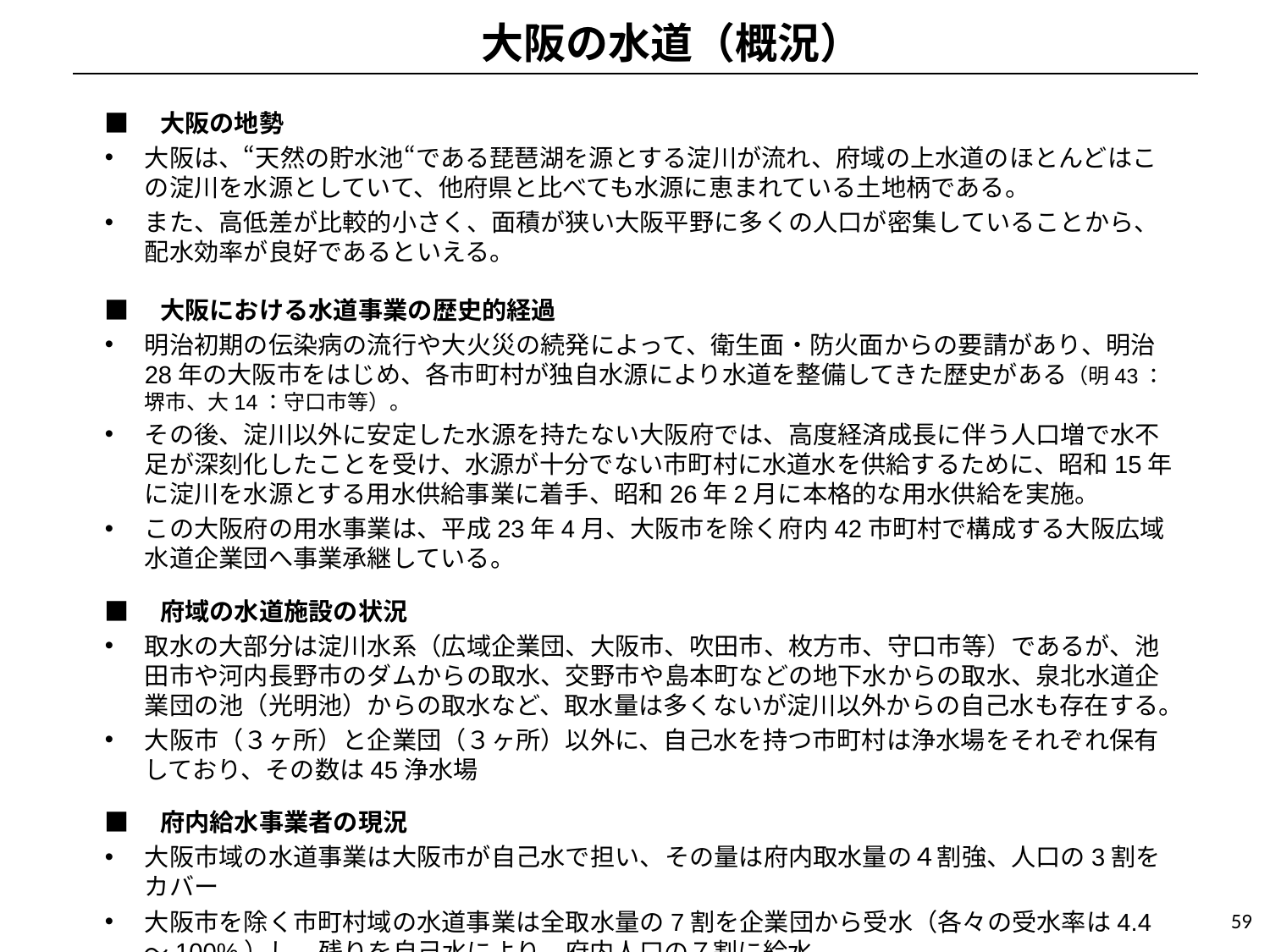

大阪の水道（概況）
■　大阪の地勢
大阪は、“天然の貯水池“である琵琶湖を源とする淀川が流れ、府域の上水道のほとんどはこの淀川を水源としていて、他府県と比べても水源に恵まれている土地柄である。
また、高低差が比較的小さく、面積が狭い大阪平野に多くの人口が密集していることから、配水効率が良好であるといえる。

■　大阪における水道事業の歴史的経過
明治初期の伝染病の流行や大火災の続発によって、衛生面・防火面からの要請があり、明治28年の大阪市をはじめ、各市町村が独自水源により水道を整備してきた歴史がある（明43：堺市、大14：守口市等）。
その後、淀川以外に安定した水源を持たない大阪府では、高度経済成長に伴う人口増で水不足が深刻化したことを受け、水源が十分でない市町村に水道水を供給するために、昭和15年に淀川を水源とする用水供給事業に着手、昭和26年2月に本格的な用水供給を実施。
この大阪府の用水事業は、平成23年4月、大阪市を除く府内42市町村で構成する大阪広域水道企業団へ事業承継している。

■　府域の水道施設の状況
取水の大部分は淀川水系（広域企業団、大阪市、吹田市、枚方市、守口市等）であるが、池田市や河内長野市のダムからの取水、交野市や島本町などの地下水からの取水、泉北水道企業団の池（光明池）からの取水など、取水量は多くないが淀川以外からの自己水も存在する。
大阪市（３ヶ所）と企業団（３ヶ所）以外に、自己水を持つ市町村は浄水場をそれぞれ保有しており、その数は45浄水場

■　府内給水事業者の現況
大阪市域の水道事業は大阪市が自己水で担い、その量は府内取水量の４割強、人口の3割をカバー
大阪市を除く市町村域の水道事業は全取水量の7割を企業団から受水（各々の受水率は4.4～100%）し、残りを自己水により、府内人口の７割に給水。
59